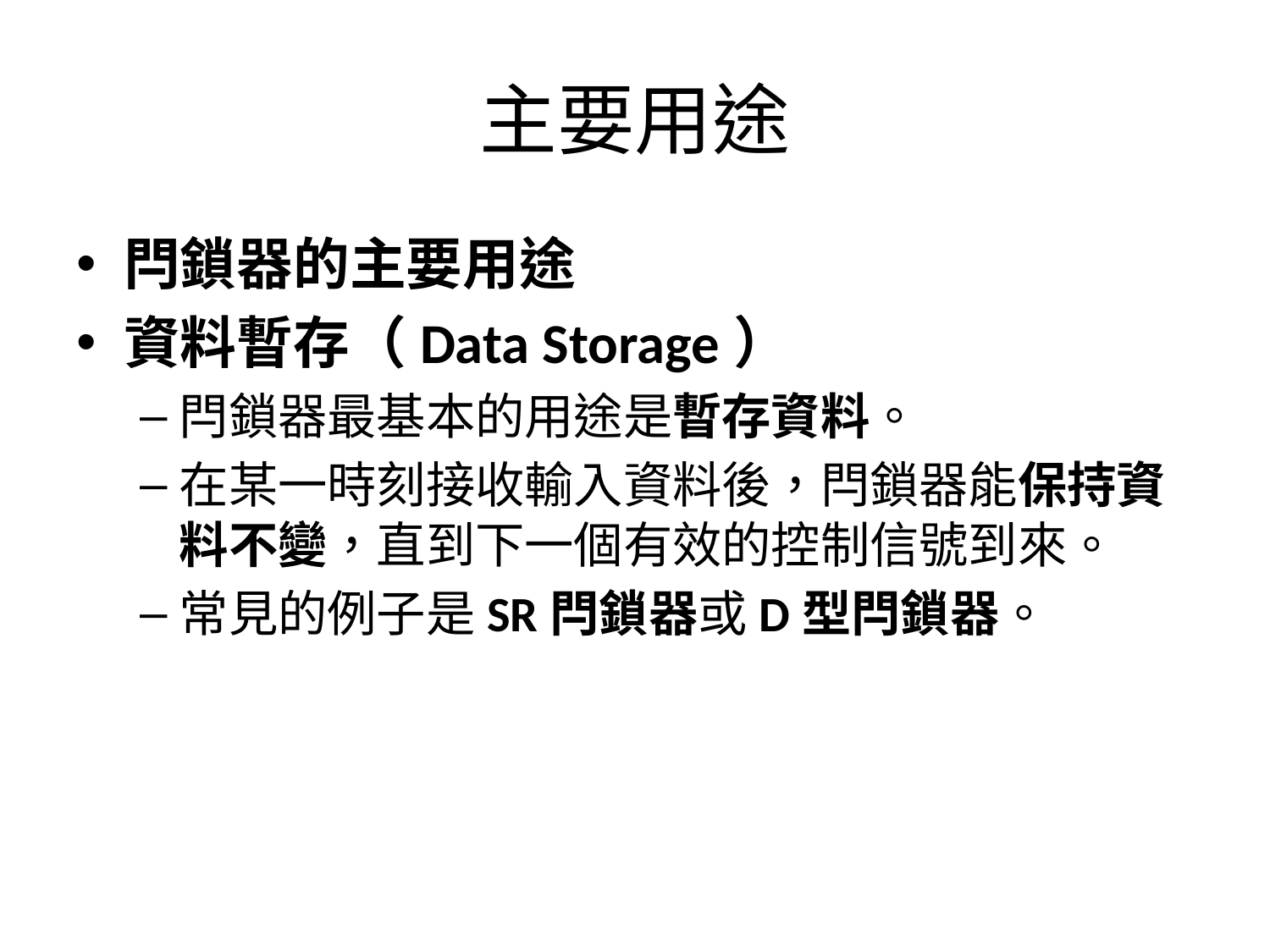

# 主要用途
閂鎖器的主要用途
資料暫存（Data Storage）
閂鎖器最基本的用途是暫存資料。
在某一時刻接收輸入資料後，閂鎖器能保持資料不變，直到下一個有效的控制信號到來。
常見的例子是SR閂鎖器或D型閂鎖器。